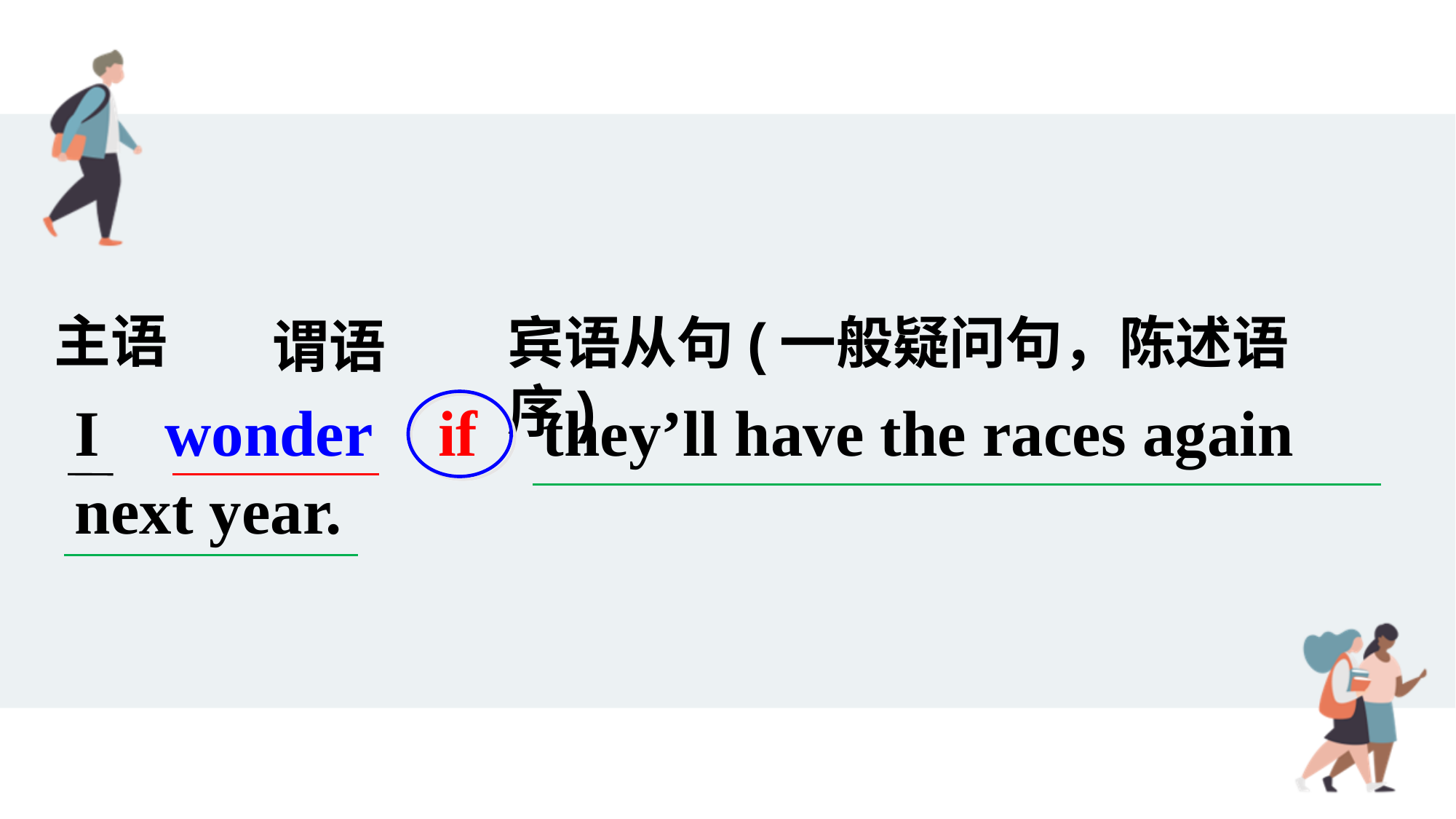

主语
宾语从句(一般疑问句，陈述语序)
谓语
I    wonder    if    they’ll have the races again next year.